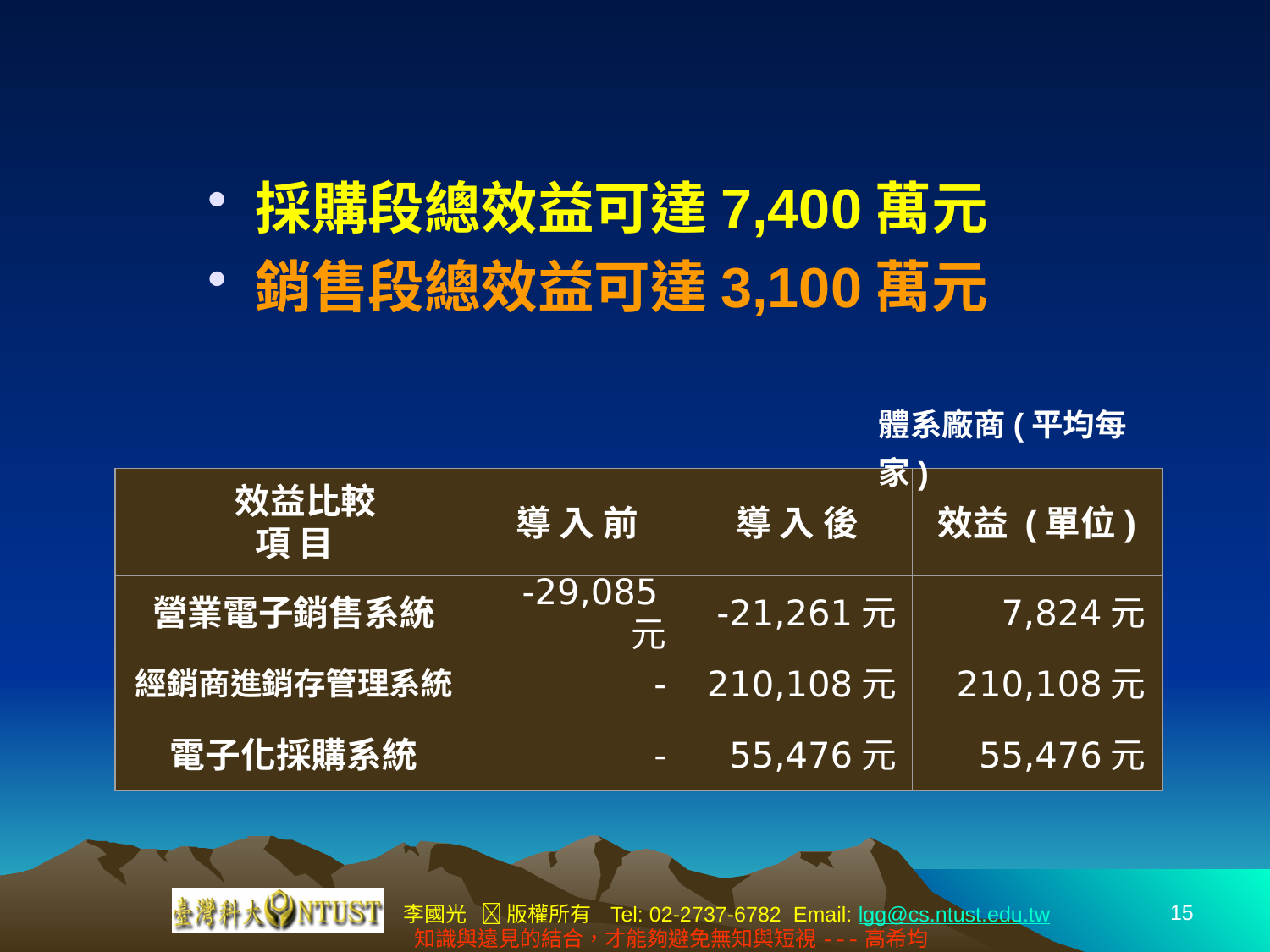

採購段總效益可達7,400萬元
銷售段總效益可達3,100萬元
體系廠商(平均每家)

導 入 前

導 入 後

效益 (單位)
       效益比較
 項 目

營業電子銷售系統

-29,085元

-21,261元

7,824元

經銷商進銷存管理系統

-

210,108元

210,108元

電子化採購系統

-

55,476元

55,476元
15